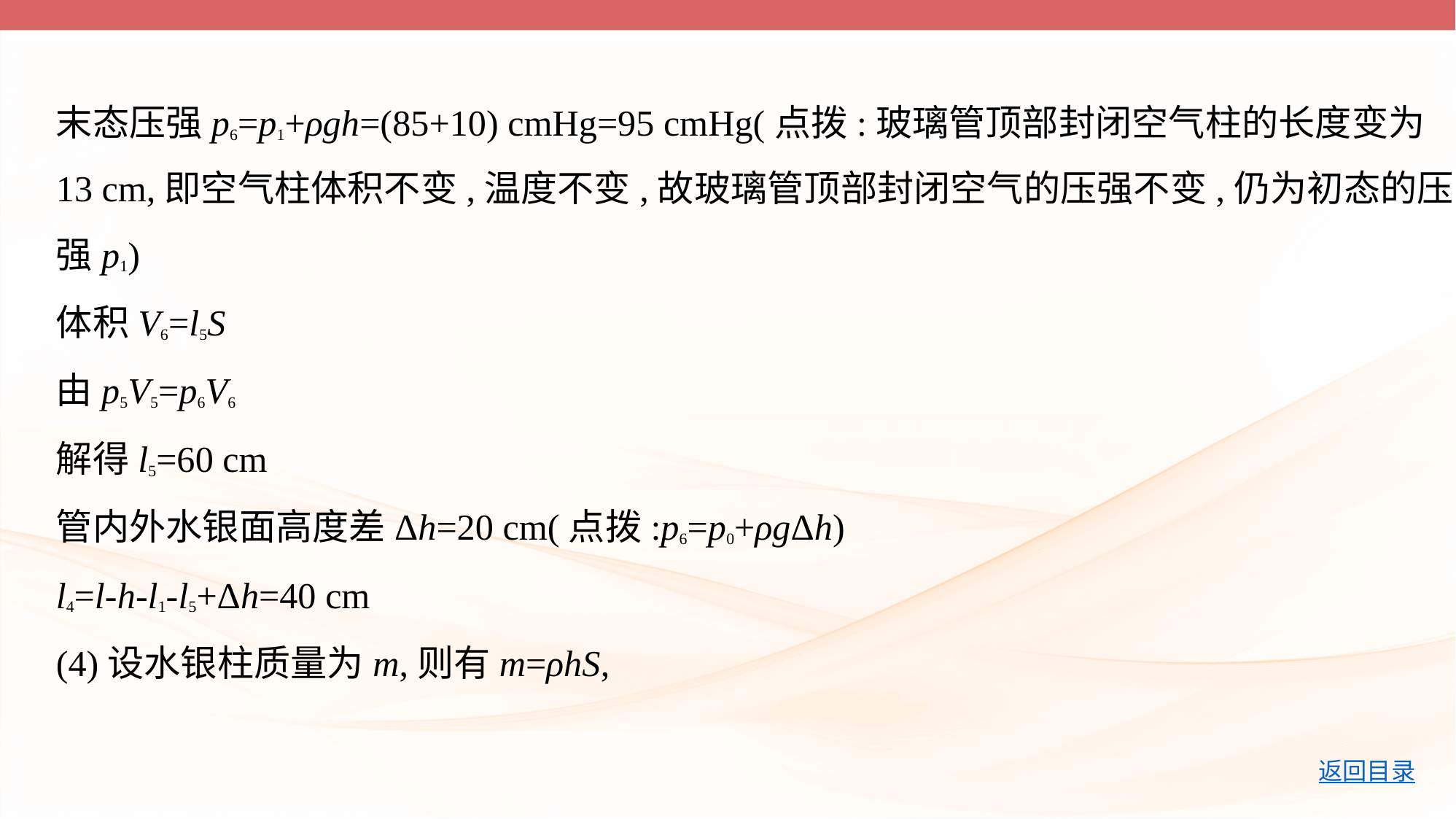

末态压强p6=p1+ρgh=(85+10) cmHg=95 cmHg(点拨:玻璃管顶部封闭空气柱的长度变为
13 cm,即空气柱体积不变,温度不变,故玻璃管顶部封闭空气的压强不变,仍为初态的压
强p1)
体积V6=l5S
由p5V5=p6V6
解得l5=60 cm
管内外水银面高度差Δh=20 cm(点拨:p6=p0+ρgΔh)
l4=l-h-l1-l5+Δh=40 cm
(4)设水银柱质量为m,则有m=ρhS,